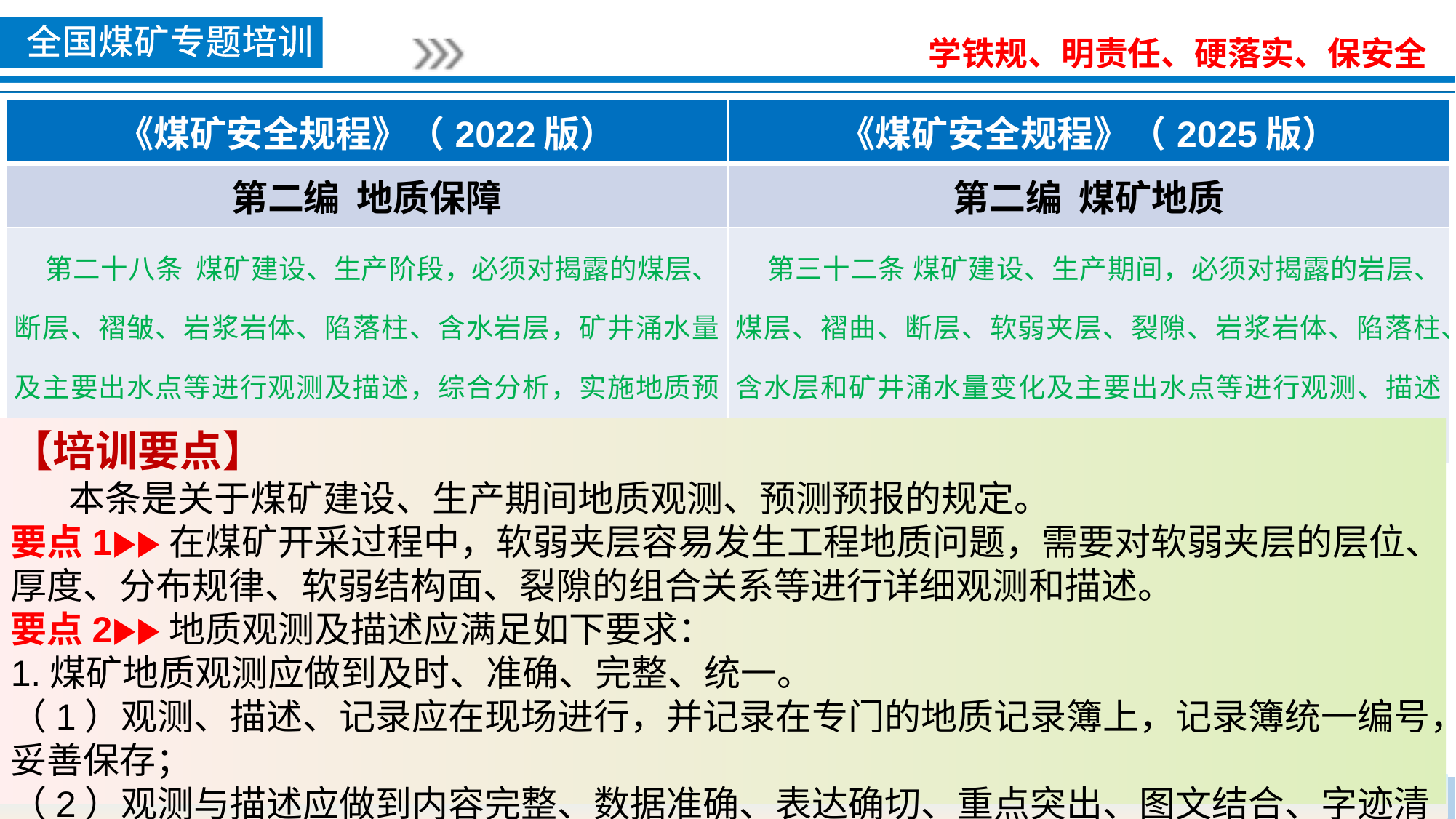

| 《煤矿安全规程》（2022版） | 《煤矿安全规程》（2025版） |
| --- | --- |
| 第二编 地质保障 | 第二编 煤矿地质 |
| 第二十八条 煤矿建设、生产阶段，必须对揭露的煤层、断层、褶皱、岩浆岩体、陷落柱、含水岩层，矿井涌水量及主要出水点等进行观测及描述，综合分析，实施地质预测、预报。 | 第三十二条 煤矿建设、生产期间，必须对揭露的岩层、煤层、褶曲、断层、软弱夹层、裂隙、岩浆岩体、陷落柱、含水层和矿井涌水量变化及主要出水点等进行观测、描述和综合分析，实施地质预测、预报。 |
【培训要点】
      本条是关于煤矿建设、生产期间地质观测、预测预报的规定。
要点1▶▶在煤矿开采过程中，软弱夹层容易发生工程地质问题，需要对软弱夹层的层位、厚度、分布规律、软弱结构面、裂隙的组合关系等进行详细观测和描述。
要点2▶▶地质观测及描述应满足如下要求：
1.煤矿地质观测应做到及时、准确、完整、统一。
（1）观测、描述、记录应在现场进行，并记录在专门的地质记录簿上，记录簿统一编号，妥善保存；
（2）观测与描述应做到内容完整、数据准确、表达确切、重点突出、图文结合、字迹清